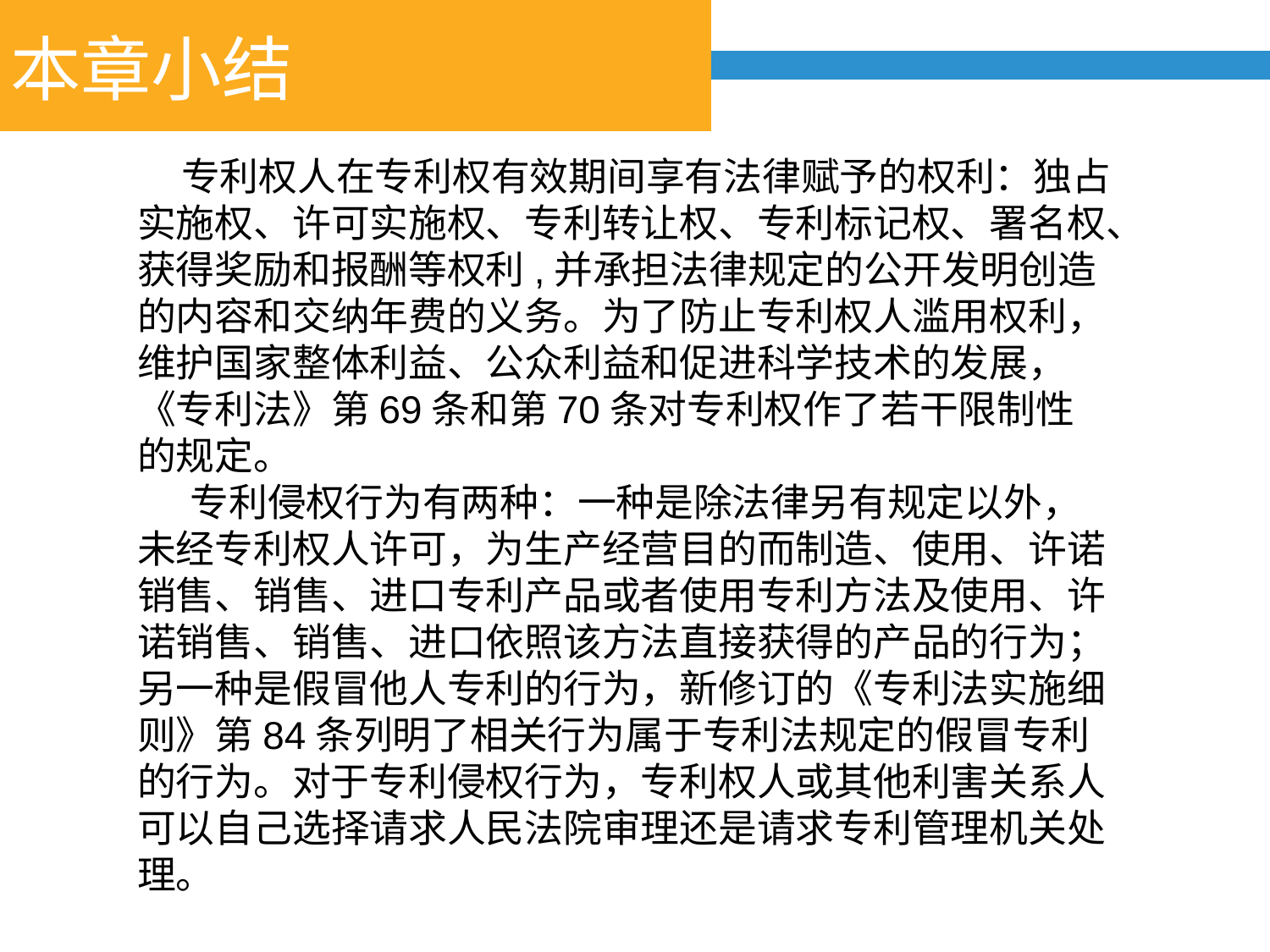

本章小结
    专利权人在专利权有效期间享有法律赋予的权利：独占实施权、许可实施权、专利转让权、专利标记权、署名权、获得奖励和报酬等权利,并承担法律规定的公开发明创造的内容和交纳年费的义务。为了防止专利权人滥用权利，维护国家整体利益、公众利益和促进科学技术的发展，《专利法》第69条和第70条对专利权作了若干限制性的规定。
     专利侵权行为有两种：一种是除法律另有规定以外，未经专利权人许可，为生产经营目的而制造、使用、许诺销售、销售、进口专利产品或者使用专利方法及使用、许诺销售、销售、进口依照该方法直接获得的产品的行为；另一种是假冒他人专利的行为，新修订的《专利法实施细则》第84条列明了相关行为属于专利法规定的假冒专利的行为。对于专利侵权行为，专利权人或其他利害关系人可以自己选择请求人民法院审理还是请求专利管理机关处理。